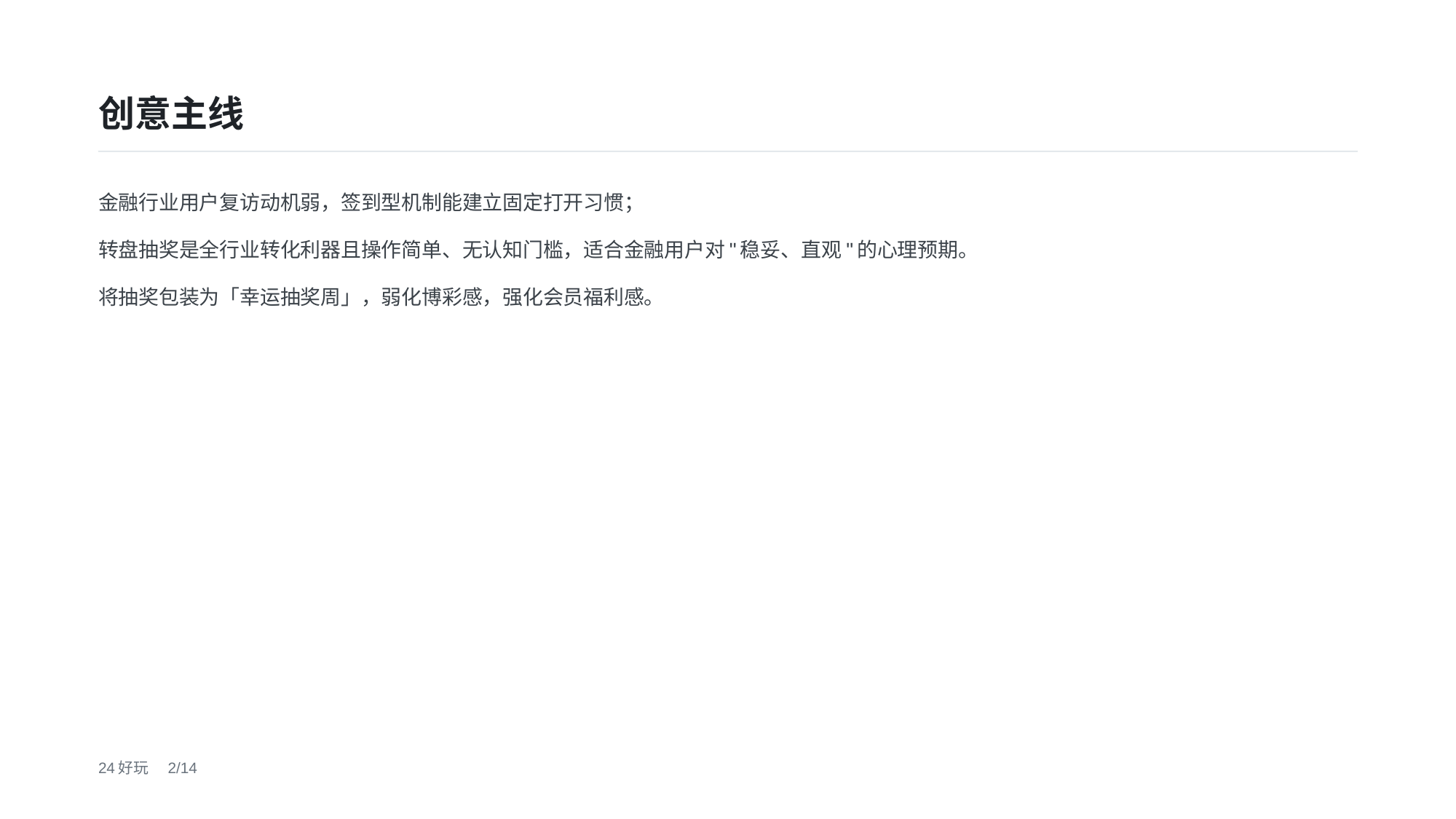

创意主线

金融行业用户复访动机弱，签到型机制能建立固定打开习惯；
转盘抽奖是全行业转化利器且操作简单、无认知门槛，适合金融用户对"稳妥、直观"的心理预期。
将抽奖包装为「幸运抽奖周」，弱化博彩感，强化会员福利感。
24好玩　2/14